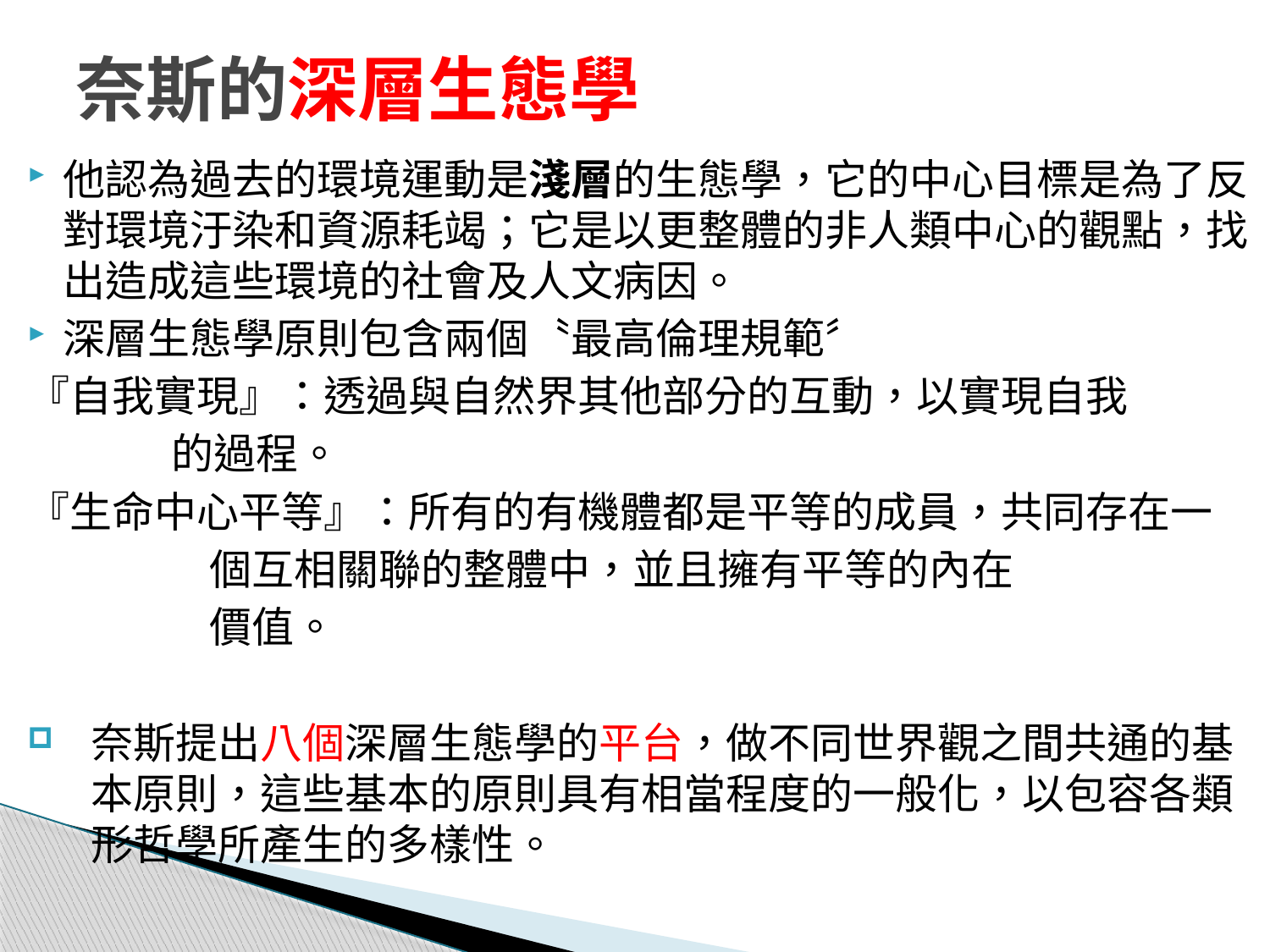

# 奈斯的深層生態學
他認為過去的環境運動是淺層的生態學，它的中心目標是為了反對環境汙染和資源耗竭；它是以更整體的非人類中心的觀點，找出造成這些環境的社會及人文病因。
深層生態學原則包含兩個〝最高倫理規範〞
『自我實現』：透過與自然界其他部分的互動，以實現自我
              的過程。
『生命中心平等』：所有的有機體都是平等的成員，共同存在一
                  個互相關聯的整體中，並且擁有平等的內在
                  價值。

奈斯提出八個深層生態學的平台，做不同世界觀之間共通的基本原則，這些基本的原則具有相當程度的一般化，以包容各類形哲學所產生的多樣性。